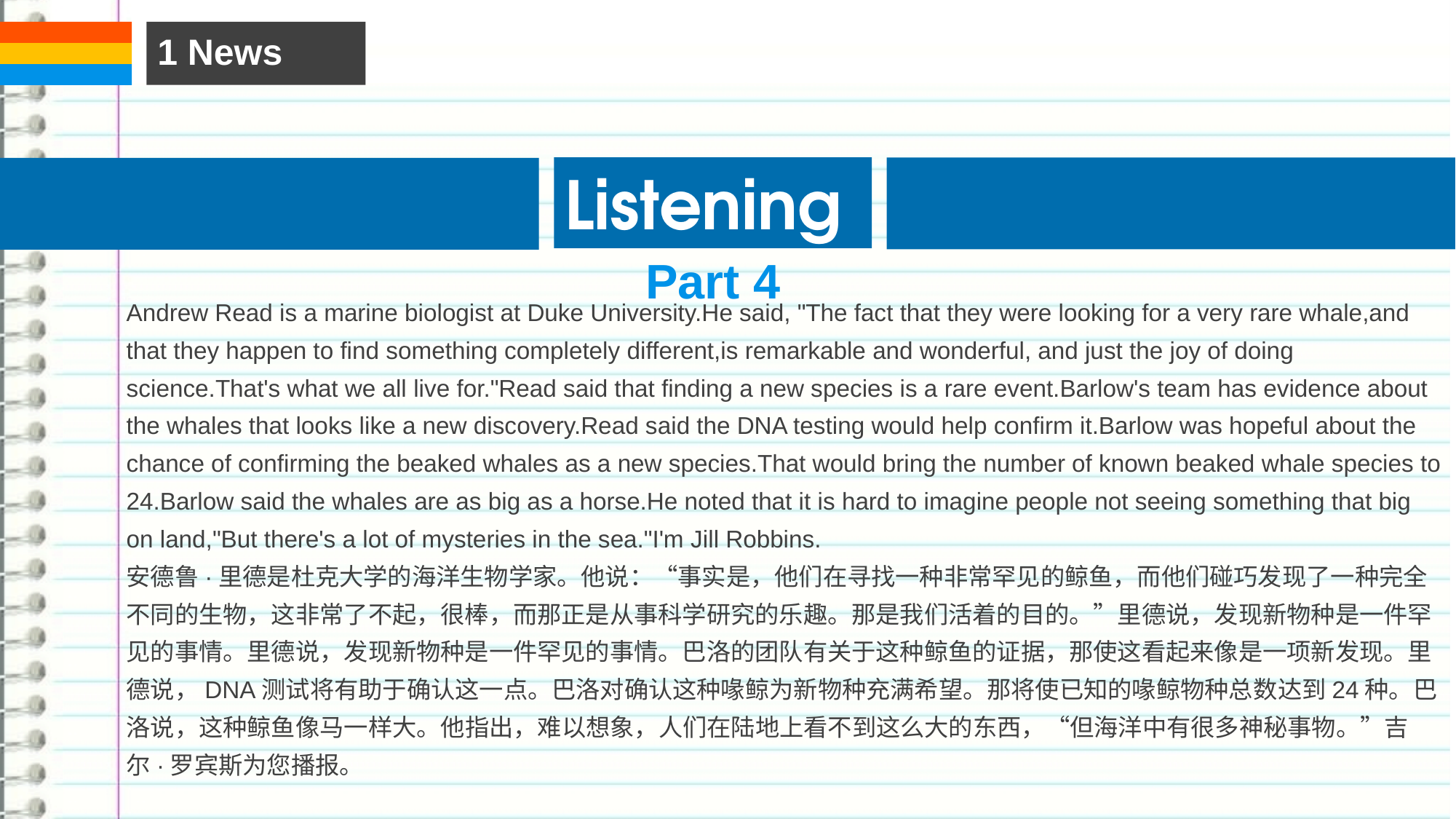

1 News
Listening
Part 4
Andrew Read is a marine biologist at Duke University.He said, "The fact that they were looking for a very rare whale,and that they happen to find something completely different,is remarkable and wonderful, and just the joy of doing science.That's what we all live for."Read said that finding a new species is a rare event.Barlow's team has evidence about the whales that looks like a new discovery.Read said the DNA testing would help confirm it.Barlow was hopeful about the chance of confirming the beaked whales as a new species.That would bring the number of known beaked whale species to 24.Barlow said the whales are as big as a horse.He noted that it is hard to imagine people not seeing something that big on land,"But there's a lot of mysteries in the sea."I'm Jill Robbins.
安德鲁·里德是杜克大学的海洋生物学家。他说：“事实是，他们在寻找一种非常罕见的鲸鱼，而他们碰巧发现了一种完全不同的生物，这非常了不起，很棒，而那正是从事科学研究的乐趣。那是我们活着的目的。”里德说，发现新物种是一件罕见的事情。里德说，发现新物种是一件罕见的事情。巴洛的团队有关于这种鲸鱼的证据，那使这看起来像是一项新发现。里德说，DNA测试将有助于确认这一点。巴洛对确认这种喙鲸为新物种充满希望。那将使已知的喙鲸物种总数达到24种。巴洛说，这种鲸鱼像马一样大。他指出，难以想象，人们在陆地上看不到这么大的东西，“但海洋中有很多神秘事物。”吉尔·罗宾斯为您播报。